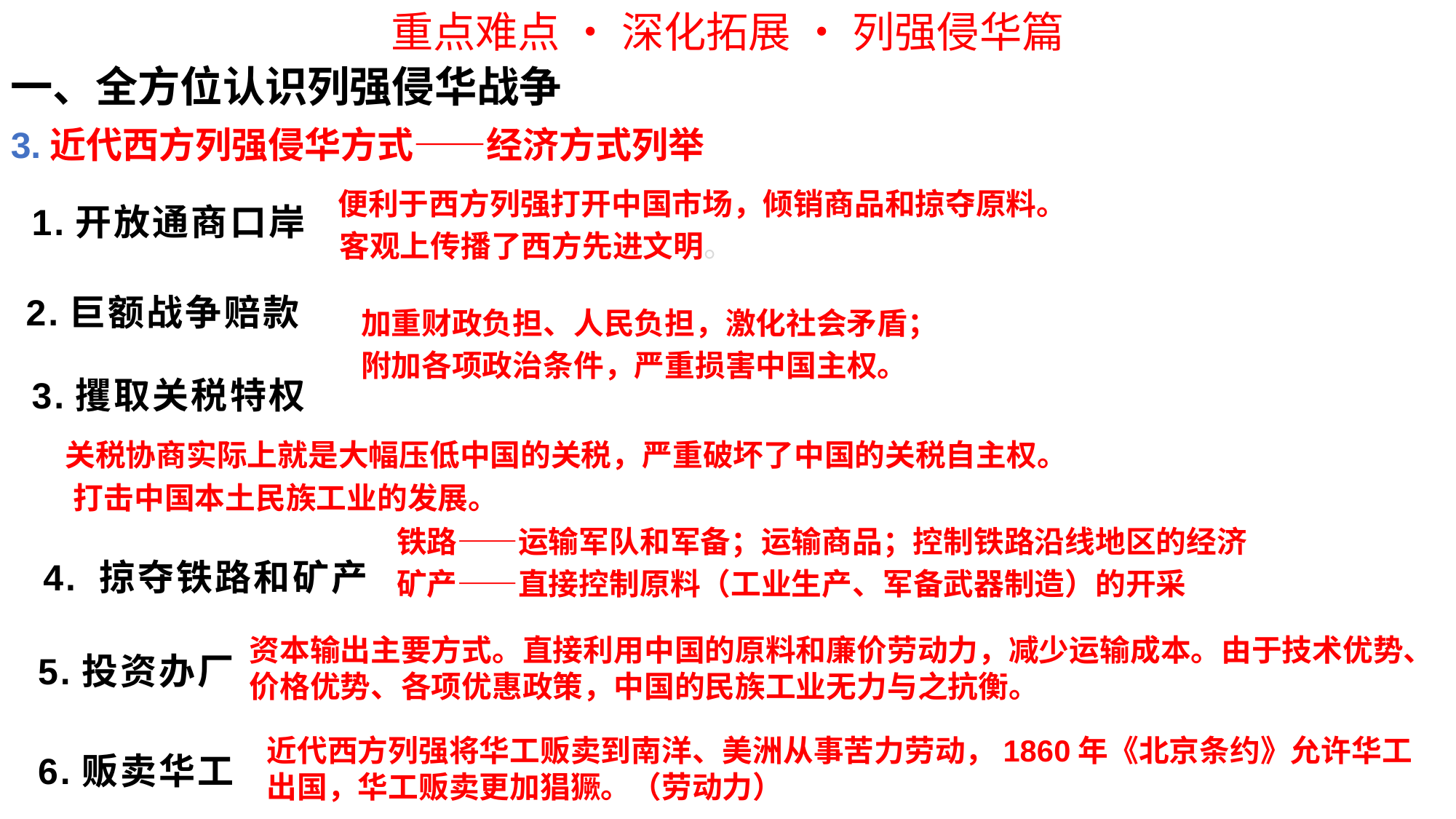

重点难点 • 深化拓展 • 列强侵华篇
一、全方位认识列强侵华战争
3.近代西方列强侵华方式——经济方式列举
1.开放通商口岸
       便利于西方列强打开中国市场，倾销商品和掠夺原料。
       客观上传播了西方先进文明。
2.巨额战争赔款
加重财政负担、人民负担，激化社会矛盾；
附加各项政治条件，严重损害中国主权。
3.攫取关税特权
       关税协商实际上就是大幅压低中国的关税，严重破坏了中国的关税自主权。
        打击中国本土民族工业的发展。
       铁路——运输军队和军备；运输商品；控制铁路沿线地区的经济
       矿产——直接控制原料（工业生产、军备武器制造）的开采
4. 掠夺铁路和矿产
5.投资办厂
资本输出主要方式。直接利用中国的原料和廉价劳动力，减少运输成本。由于技术优势、价格优势、各项优惠政策，中国的民族工业无力与之抗衡。
6.贩卖华工
近代西方列强将华工贩卖到南洋、美洲从事苦力劳动，1860年《北京条约》允许华工出国，华工贩卖更加猖獗。（劳动力）